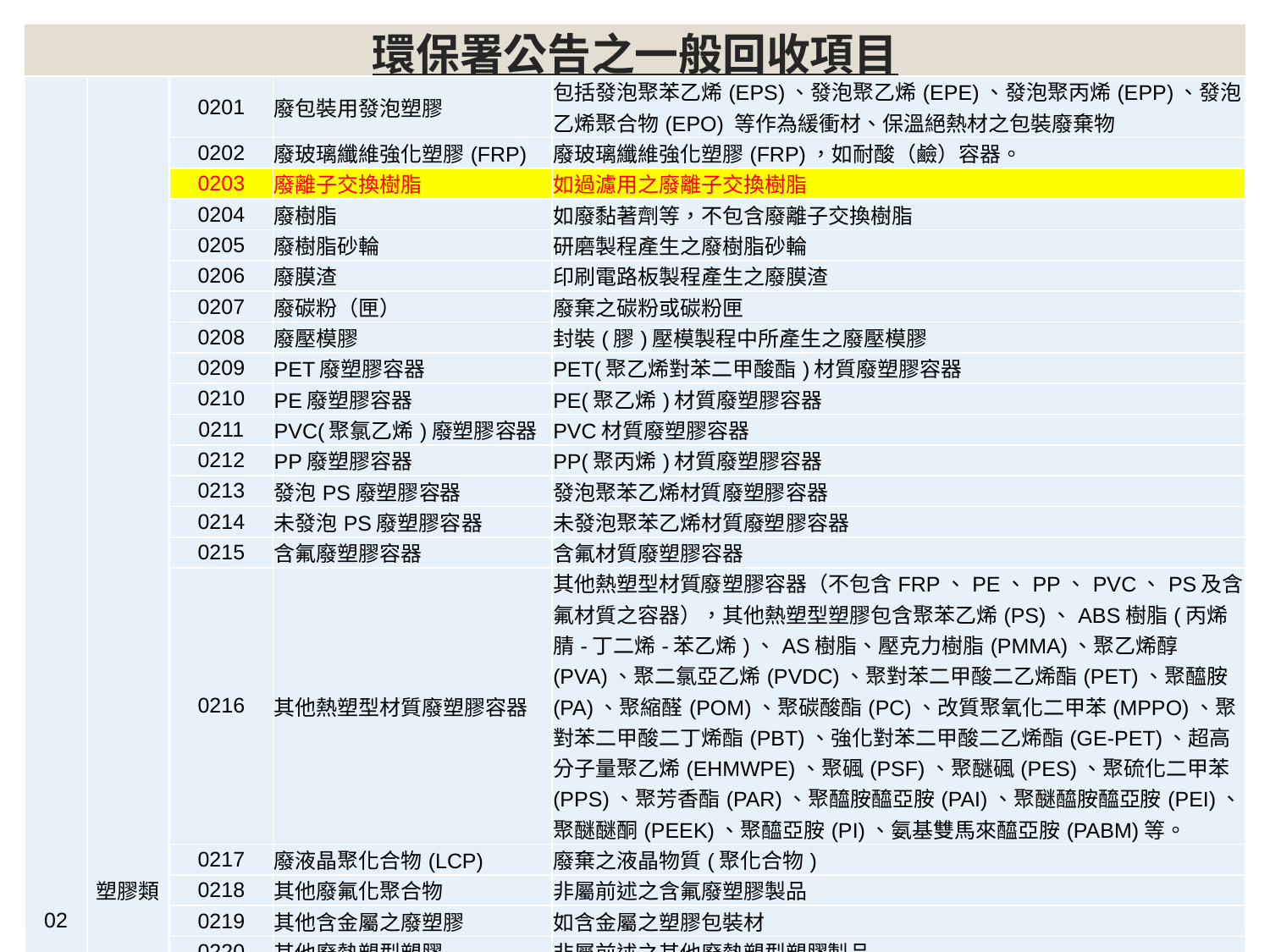

# 環保署公告之一般回收項目
| 02 | 塑膠類 | 0201 | 廢包裝用發泡塑膠 | 包括發泡聚苯乙烯(EPS)、發泡聚乙烯(EPE)、發泡聚丙烯(EPP)、發泡乙烯聚合物(EPO) 等作為緩衝材、保溫絕熱材之包裝廢棄物 |
| --- | --- | --- | --- | --- |
|  |  | 0202 | 廢玻璃纖維強化塑膠(FRP) | 廢玻璃纖維強化塑膠(FRP)，如耐酸（鹼）容器。 |
|  |  | 0203 | 廢離子交換樹脂 | 如過濾用之廢離子交換樹脂 |
|  |  | 0204 | 廢樹脂 | 如廢黏著劑等，不包含廢離子交換樹脂 |
|  |  | 0205 | 廢樹脂砂輪 | 研磨製程產生之廢樹脂砂輪 |
|  |  | 0206 | 廢膜渣 | 印刷電路板製程產生之廢膜渣 |
|  |  | 0207 | 廢碳粉（匣） | 廢棄之碳粉或碳粉匣 |
|  |  | 0208 | 廢壓模膠 | 封裝(膠)壓模製程中所產生之廢壓模膠 |
|  |  | 0209 | PET廢塑膠容器 | PET(聚乙烯對苯二甲酸酯)材質廢塑膠容器 |
|  |  | 0210 | PE廢塑膠容器 | PE(聚乙烯)材質廢塑膠容器 |
|  |  | 0211 | PVC(聚氯乙烯)廢塑膠容器 | PVC材質廢塑膠容器 |
|  |  | 0212 | PP廢塑膠容器 | PP(聚丙烯)材質廢塑膠容器 |
|  |  | 0213 | 發泡PS廢塑膠容器 | 發泡聚苯乙烯材質廢塑膠容器 |
|  |  | 0214 | 未發泡PS廢塑膠容器 | 未發泡聚苯乙烯材質廢塑膠容器 |
|  |  | 0215 | 含氟廢塑膠容器 | 含氟材質廢塑膠容器 |
|  |  | 0216 | 其他熱塑型材質廢塑膠容器 | 其他熱塑型材質廢塑膠容器（不包含FRP、PE、PP、PVC、PS及含氟材質之容器），其他熱塑型塑膠包含聚苯乙烯(PS)、ABS樹脂(丙烯腈-丁二烯-苯乙烯)、AS樹脂、壓克力樹脂(PMMA)、聚乙烯醇(PVA)、聚二氯亞乙烯(PVDC)、聚對苯二甲酸二乙烯酯(PET)、聚醯胺(PA)、聚縮醛(POM)、聚碳酸酯(PC)、改質聚氧化二甲苯(MPPO)、聚對苯二甲酸二丁烯酯(PBT)、強化對苯二甲酸二乙烯酯(GE-PET)、超高分子量聚乙烯(EHMWPE)、聚碸(PSF)、聚醚碸(PES)、聚硫化二甲苯(PPS)、聚芳香酯(PAR)、聚醯胺醯亞胺(PAI)、聚醚醯胺醯亞胺(PEI)、聚醚醚酮(PEEK)、聚醯亞胺(PI)、氨基雙馬來醯亞胺(PABM)等。 |
|  |  | 0217 | 廢液晶聚化合物(LCP) | 廢棄之液晶物質(聚化合物) |
|  |  | 0218 | 其他廢氟化聚合物 | 非屬前述之含氟廢塑膠製品 |
|  |  | 0219 | 其他含金屬之廢塑膠 | 如含金屬之塑膠包裝材 |
|  |  | 0220 | 其他廢熱塑型塑膠 | 非屬前述之其他廢熱塑型塑膠製品 |
|  |  | 0221 | 其他廢熱固型塑膠 | 非屬前述之其他廢熱固型塑膠製品(酚醛樹脂(PF)、尿素樹脂(UP)、三聚氰胺樹脂(MP)、環氧樹脂(EP)、不飽和聚酯(UP)、聚氨基甲酸乙酯(PU)、矽樹脂、酜酸二丙烯酯(PDAP)、聚雙醯胺疊氨(BT-Resin)) |
|  |  | 0299 | 廢塑膠或其混合物 | 其他非屬前述廢棄塑膠製品、不良品或前述廢棄物混合物 |

廢機油是廢離子交換樹脂是環保署公告之一般（含公告再利用）事業廢棄物或再生資源項目